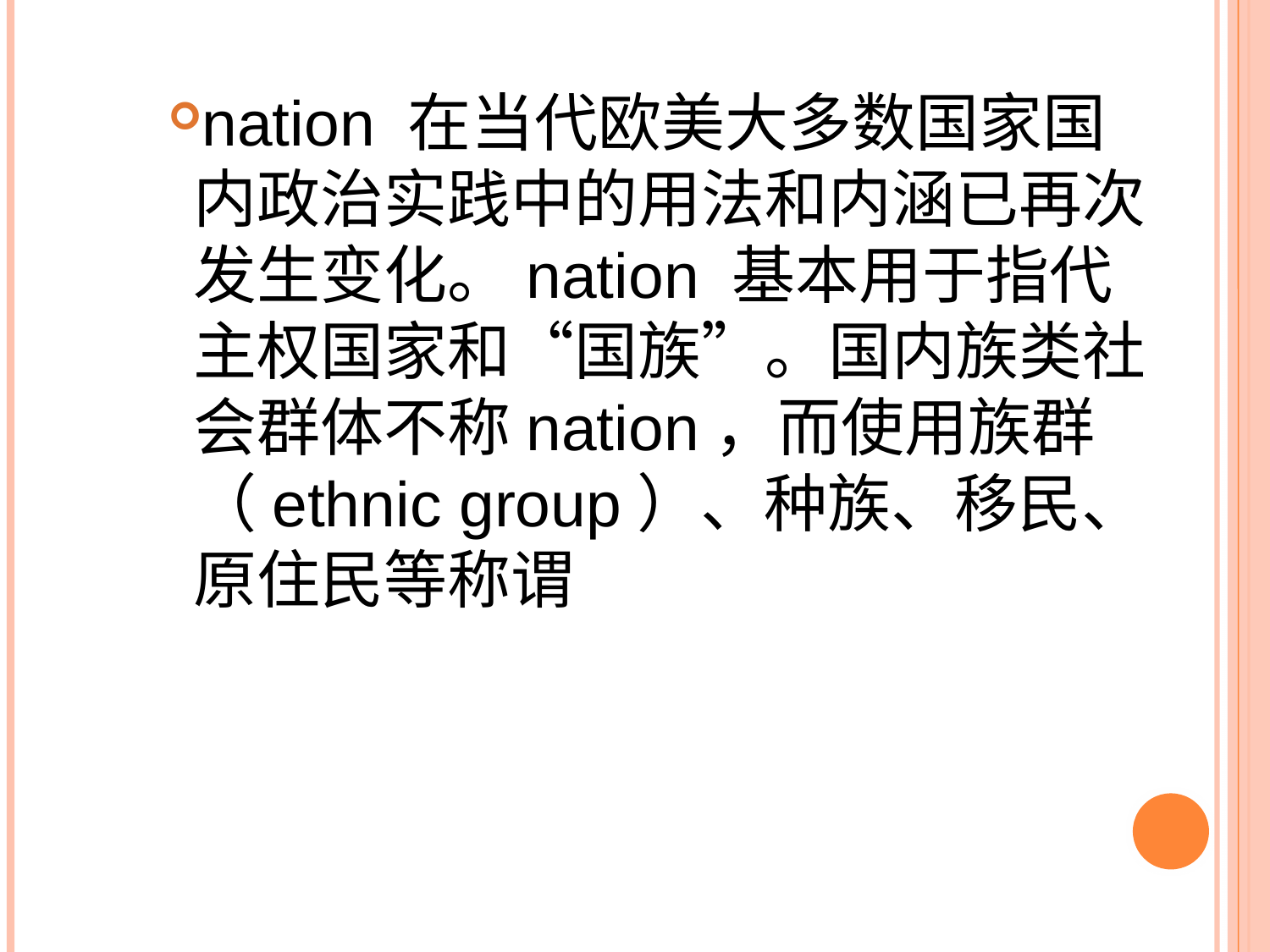

nation 在当代欧美大多数国家国内政治实践中的用法和内涵已再次发生变化。nation 基本用于指代主权国家和“国族”。国内族类社会群体不称nation，而使用族群（ethnic group）、种族、移民、原住民等称谓